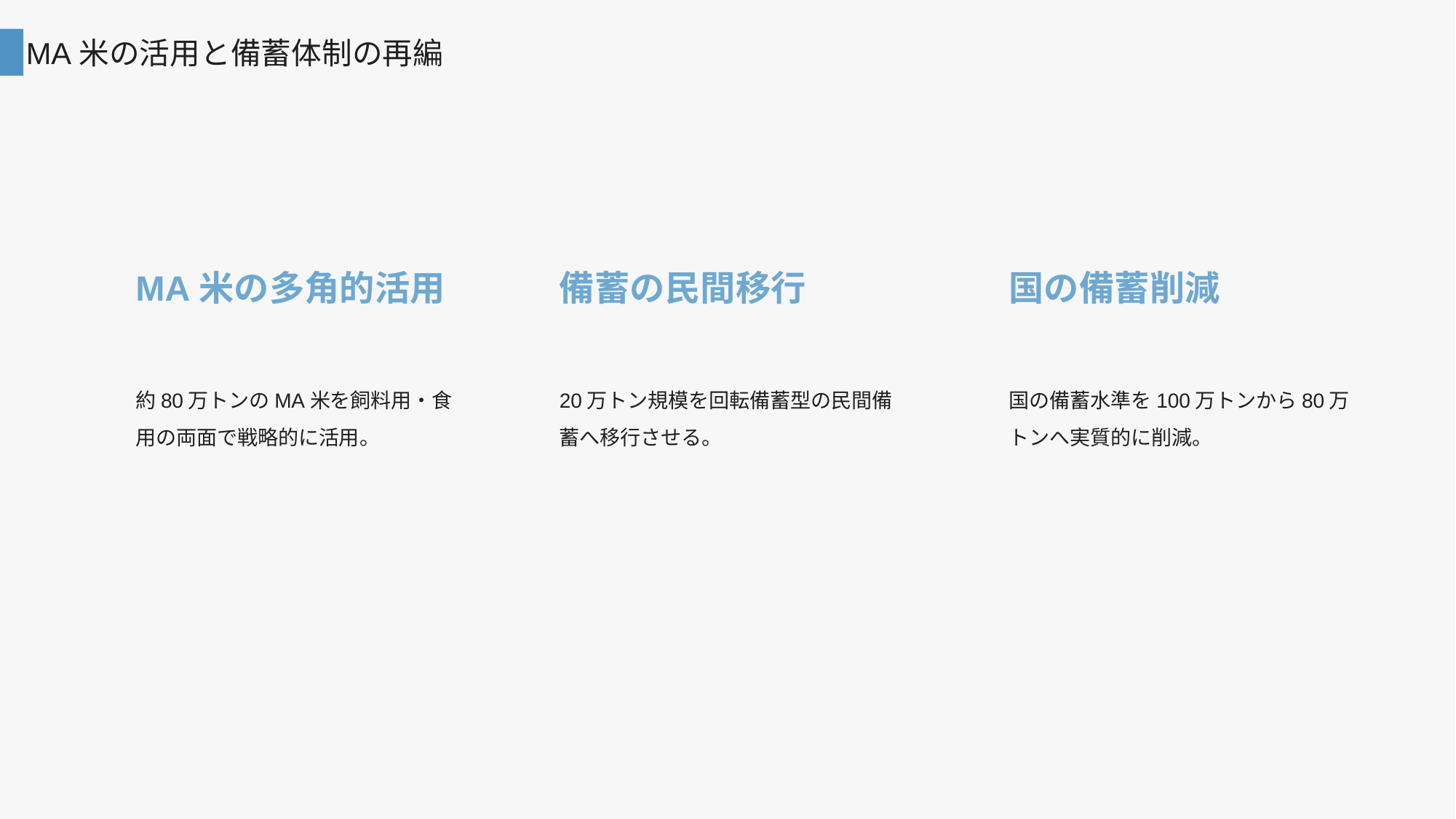

MA米の活用と備蓄体制の再編
MA米の多角的活用
備蓄の民間移行
国の備蓄削減
約80万トンのMA米を飼料用・食用の両面で戦略的に活用。
20万トン規模を回転備蓄型の民間備蓄へ移行させる。
国の備蓄水準を100万トンから80万トンへ実質的に削減。